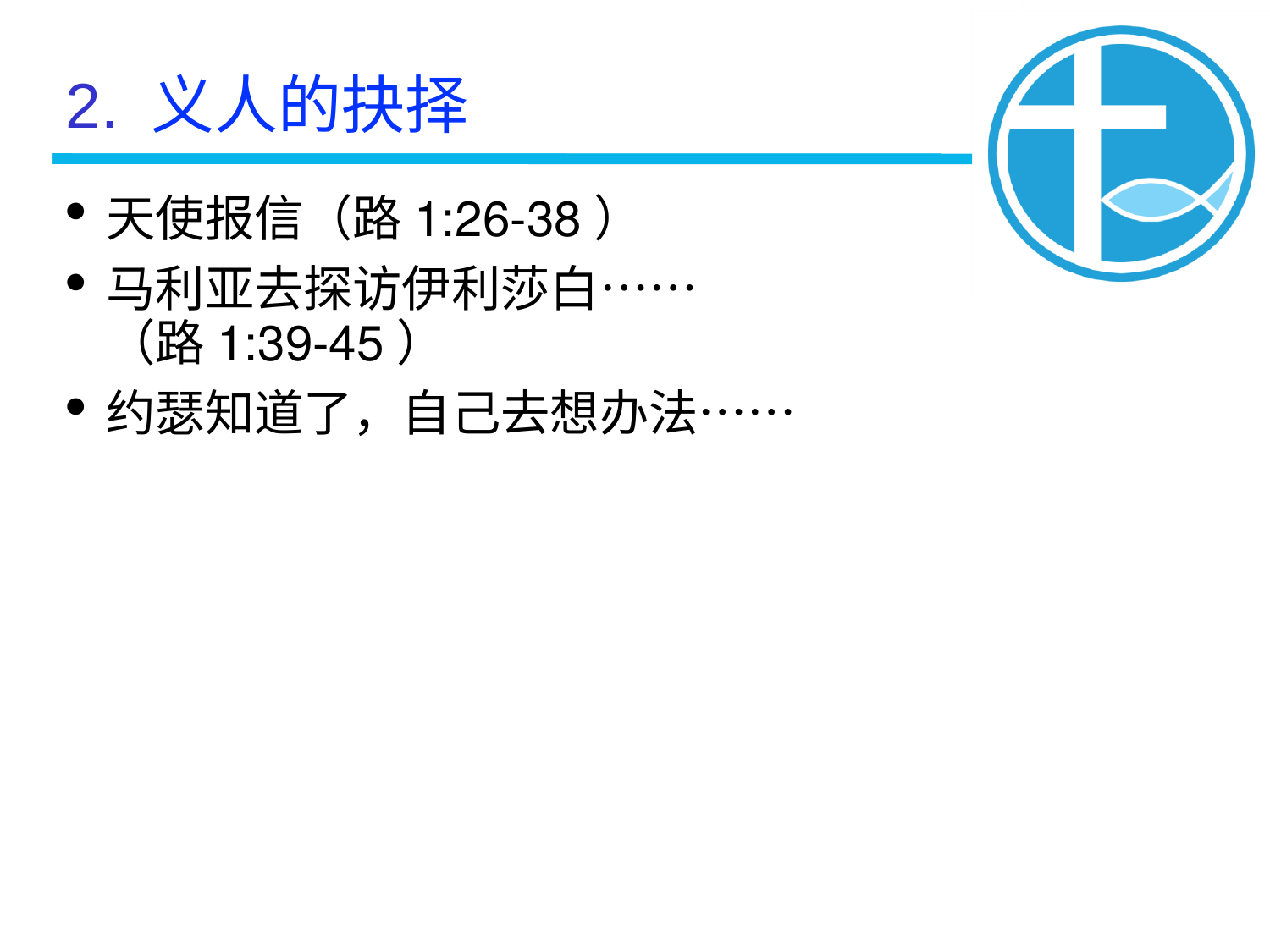

2. 义人的抉择
天使报信（路1:26-38）
马利亚去探访伊利莎白⋯⋯
（路1:39-45）
约瑟知道了，自己去想办法⋯⋯